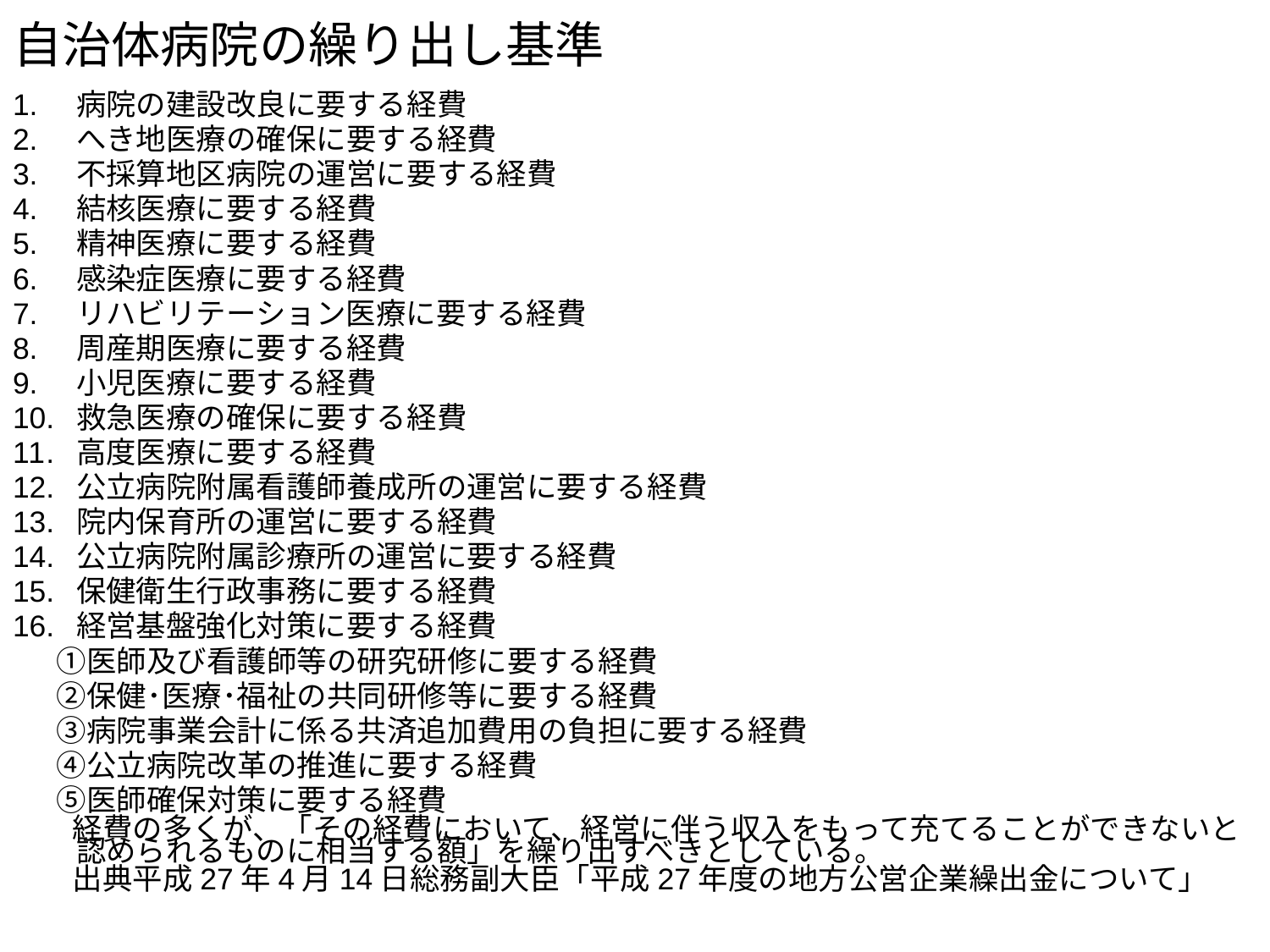

# 自治体病院の繰り出し基準
病院の建設改良に要する経費
へき地医療の確保に要する経費
不採算地区病院の運営に要する経費
結核医療に要する経費
精神医療に要する経費
感染症医療に要する経費
リハビリテーション医療に要する経費
周産期医療に要する経費
小児医療に要する経費
救急医療の確保に要する経費
高度医療に要する経費
公立病院附属看護師養成所の運営に要する経費
院内保育所の運営に要する経費
公立病院附属診療所の運営に要する経費
保健衛生行政事務に要する経費
経営基盤強化対策に要する経費
 　①医師及び看護師等の研究研修に要する経費
 　②保健･医療･福祉の共同研修等に要する経費
 　③病院事業会計に係る共済追加費用の負担に要する経費
 　④公立病院改革の推進に要する経費
 　⑤医師確保対策に要する経費
　　経費の多くが、「その経費において、経営に伴う収入をもって充てることができないと認められるものに相当する額」を繰り出すべきとしている。
　　出典平成27年4月14日総務副大臣「平成27年度の地方公営企業繰出金について」